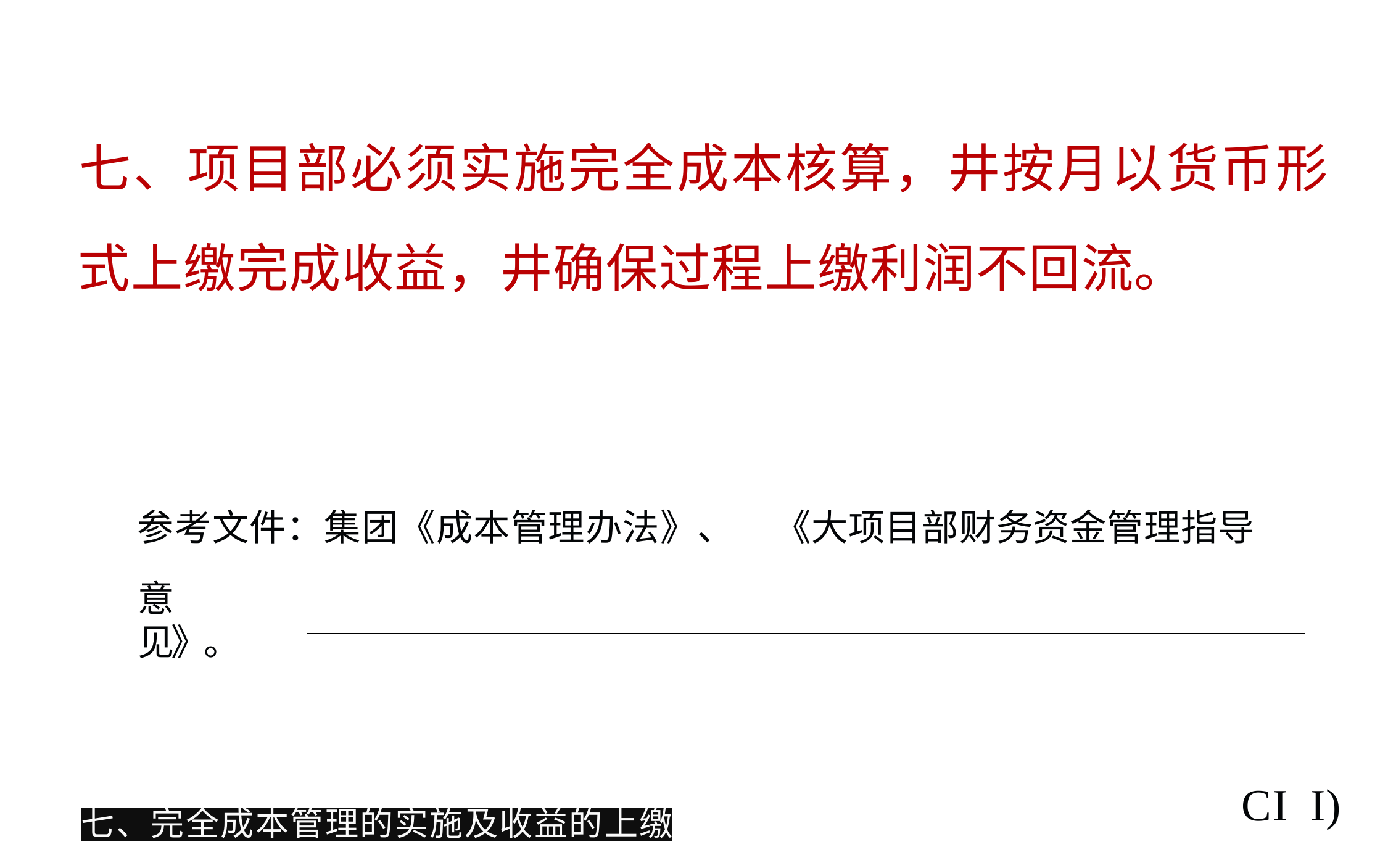

# 七、项目部必须实施完全成本核算，井按月以货币形
式上缴完成收益，井确保过程上缴利润不回流。
参考文件：集团《成本管理办法》、
《大项目部财务资金管理指导
意见》。

CI
I)
七、完全成本管理的实施及收益的上缴